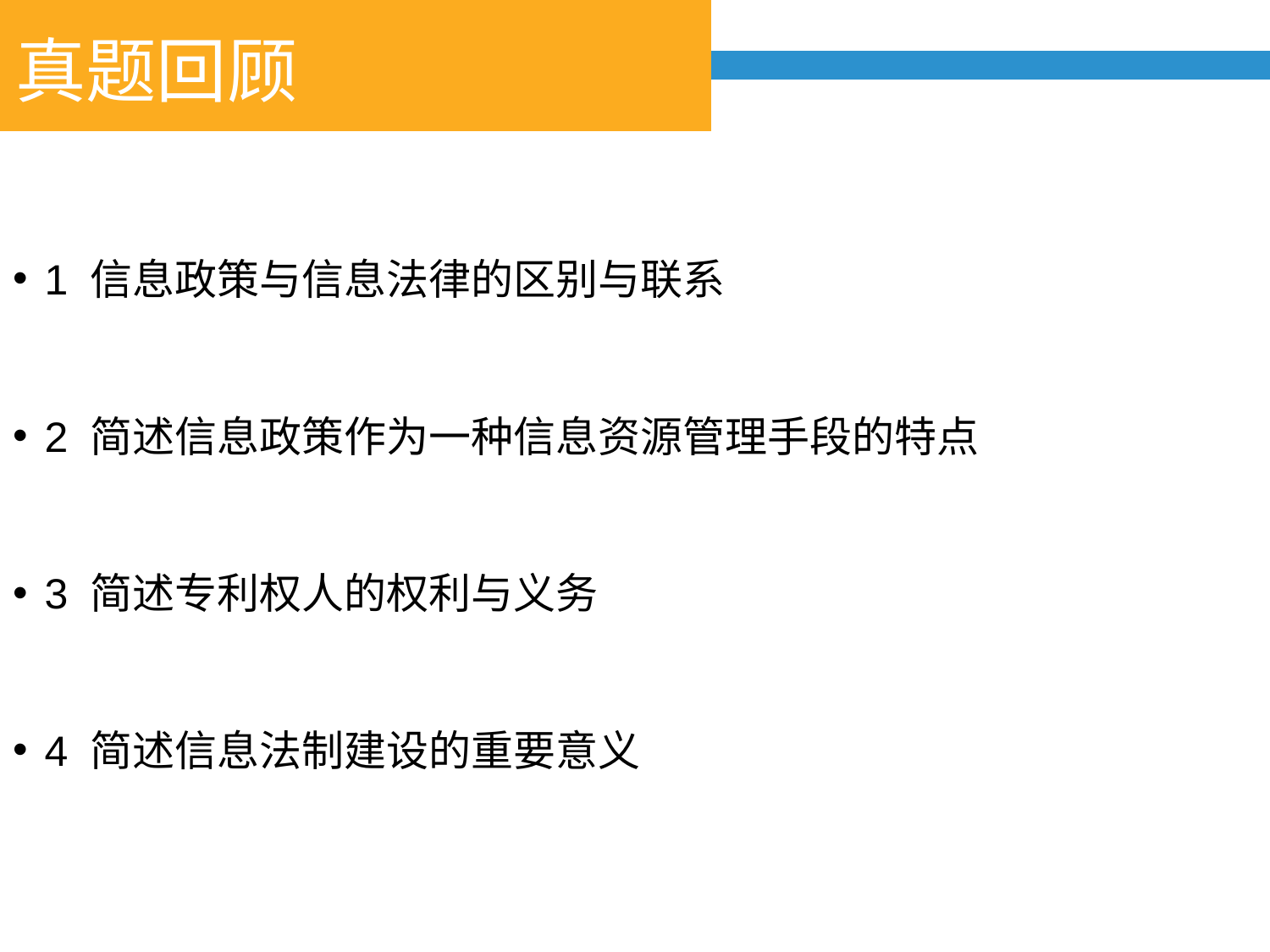

真题回顾
1 信息政策与信息法律的区别与联系

2 简述信息政策作为一种信息资源管理手段的特点

3 简述专利权人的权利与义务

4 简述信息法制建设的重要意义